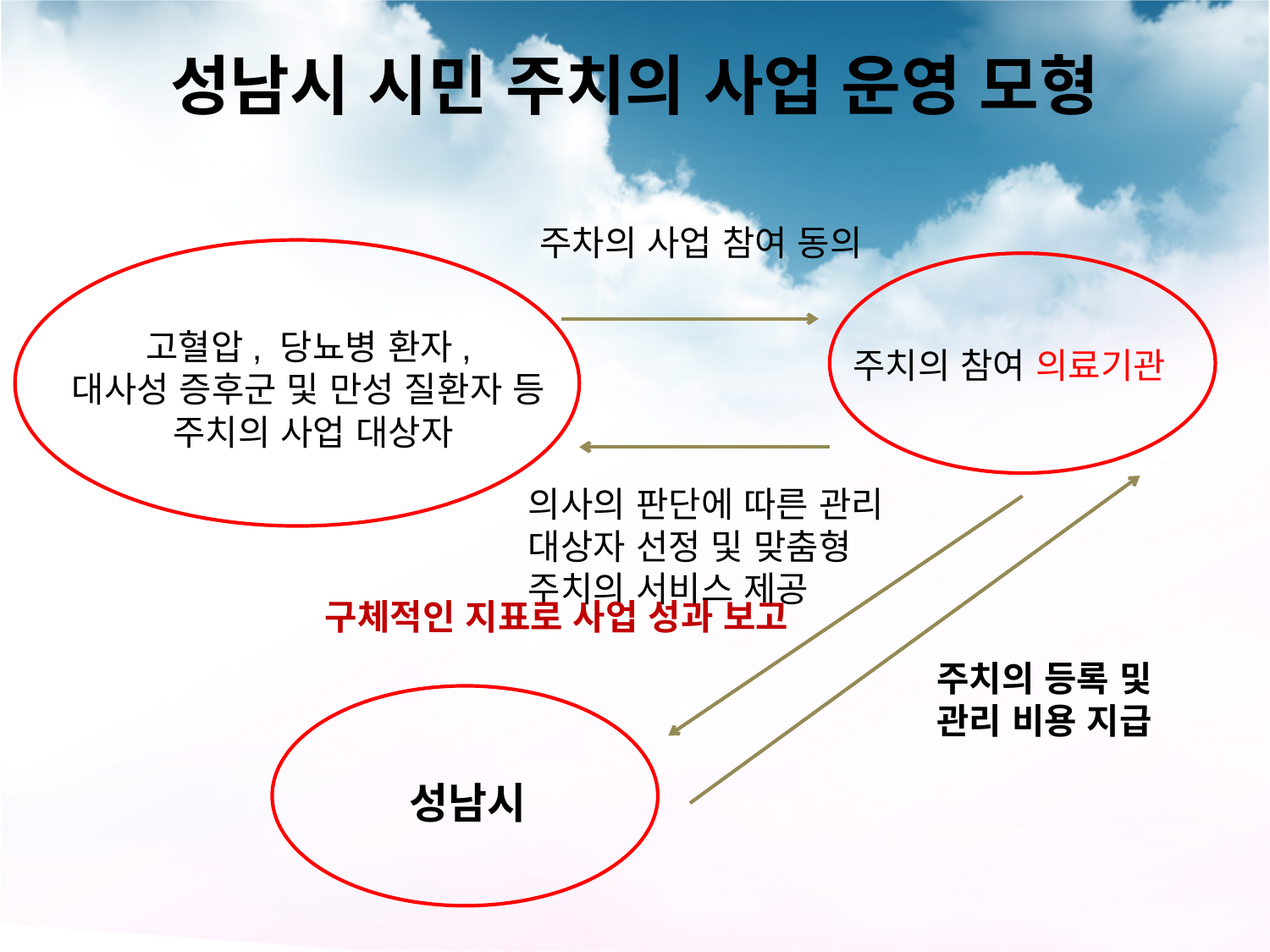

# 성남시 시민 주치의 사업 운영 모형
주차의 사업 참여 동의

고혈압, 당뇨병 환자,
대사성 증후군 및 만성 질환자 등
주치의 사업 대상자
주치의 참여 의료기관
의사의 판단에 따른 관리 대상자 선정 및 맞춤형 주치의 서비스 제공
구체적인 지표로 사업 성과 보고
주치의 등록 및
관리 비용 지급

성남시